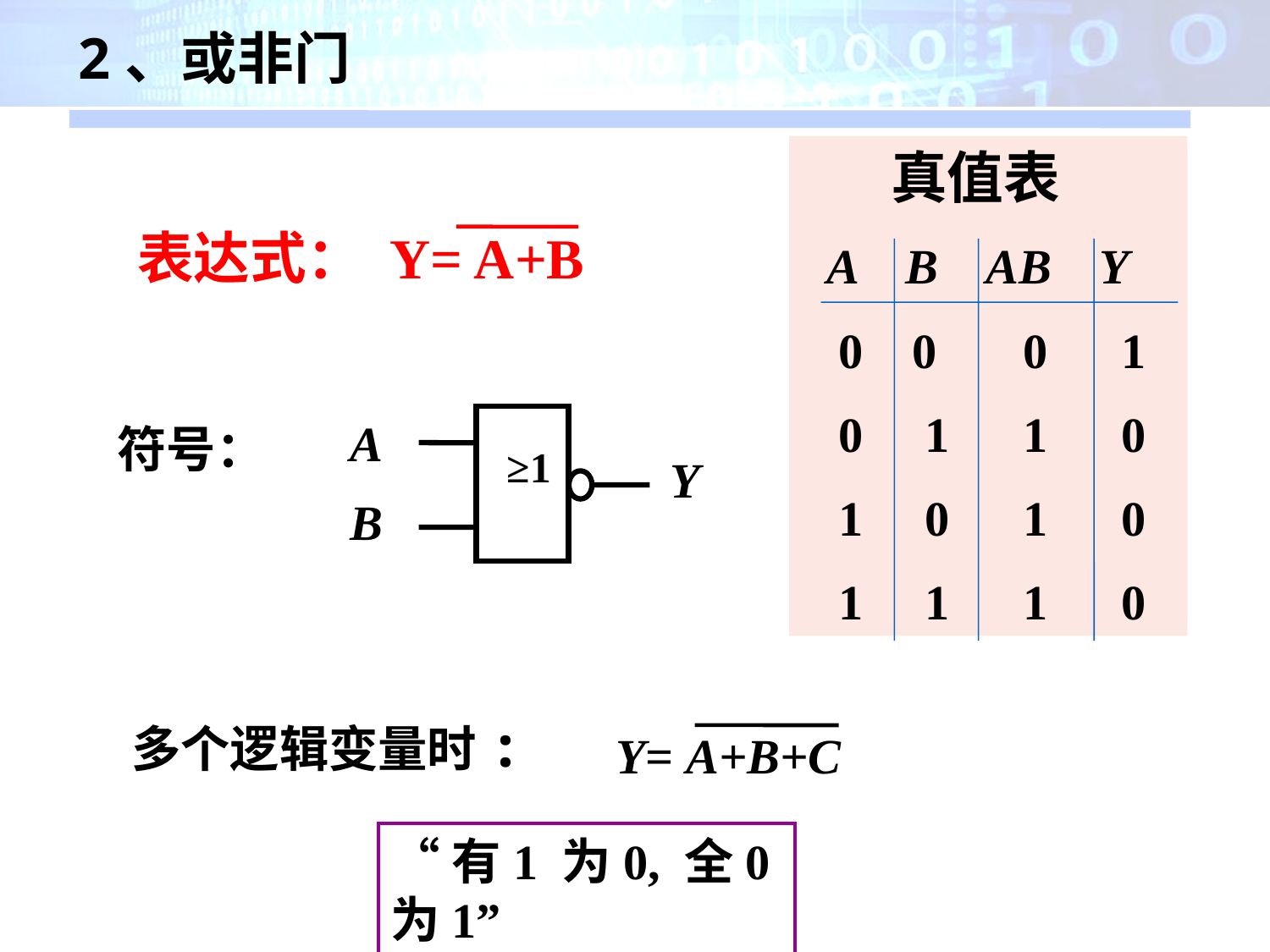

2、或非门
       真值表
  A    B    AB    Y
   0    0       0      1
   0     1      1      0
   1     0      1      0
   1     1      1      0

表达式： Y= A+B

A

Y

B

符号：
≥1
多个逻辑变量时:
Y= A+B+C

“有1 为0, 全0为1”